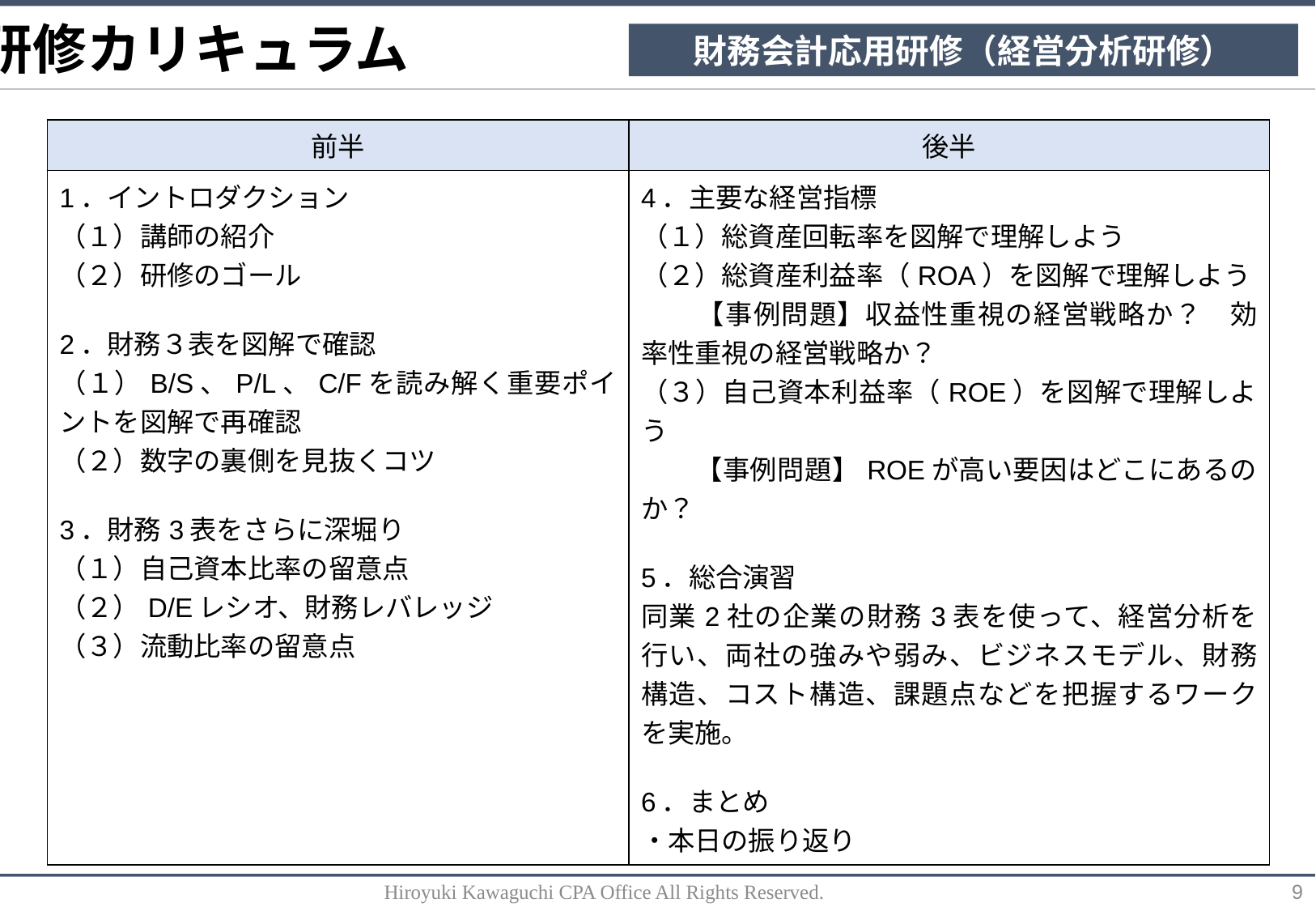

研修カリキュラム
財務会計応用研修（経営分析研修）
| 前半 | 後半 |
| --- | --- |
| 1．イントロダクション （１）講師の紹介 （２）研修のゴール 2．財務３表を図解で確認 （１）B/S、P/L、C/Fを読み解く重要ポイントを図解で再確認 （２）数字の裏側を見抜くコツ 3．財務3表をさらに深堀り （１）自己資本比率の留意点 （２）D/Eレシオ、財務レバレッジ （３）流動比率の留意点 | 4．主要な経営指標 （１）総資産回転率を図解で理解しよう （２）総資産利益率（ROA）を図解で理解しよう 　　【事例問題】収益性重視の経営戦略か？　効率性重視の経営戦略か？ （３）自己資本利益率（ROE）を図解で理解しよう 　　【事例問題】ROEが高い要因はどこにあるのか？ 5．総合演習 同業2社の企業の財務3表を使って、経営分析を行い、両社の強みや弱み、ビジネスモデル、財務構造、コスト構造、課題点などを把握するワークを実施。 6．まとめ ・本日の振り返り |
Hiroyuki Kawaguchi CPA Office All Rights Reserved.
9